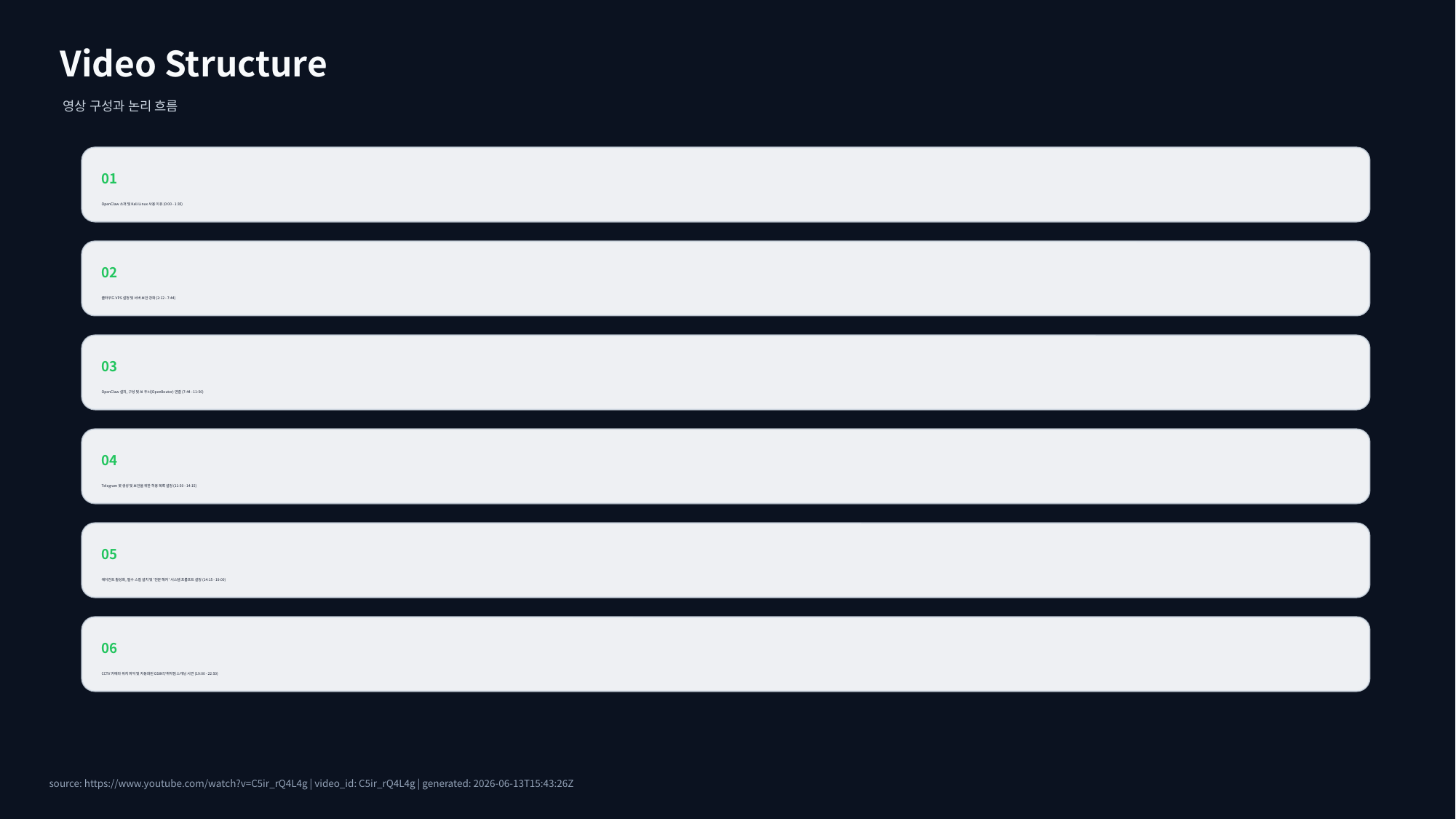

Video Structure
영상 구성과 논리 흐름

01
OpenClaw 소개 및 Kali Linux 사용 이유 (0:00 - 1:35)

02
클라우드 VPS 설정 및 서버 보안 강화 (2:12 - 7:44)

03
OpenClaw 설치, 구성 및 AI 두뇌(OpenRouter) 연결 (7:44 - 11:50)

04
Telegram 봇 생성 및 보안을 위한 허용 목록 설정 (11:50 - 14:15)

05
에이전트 활성화, 필수 스킬 설치 및 '전문 해커' 시스템 프롬프트 설정 (14:15 - 19:00)

06
CCTV 카메라 위치 파악 및 자동화된 OSINT/취약점 스캐닝 시연 (19:00 - 22:50)
source: https://www.youtube.com/watch?v=C5ir_rQ4L4g | video_id: C5ir_rQ4L4g | generated: 2026-06-13T15:43:26Z